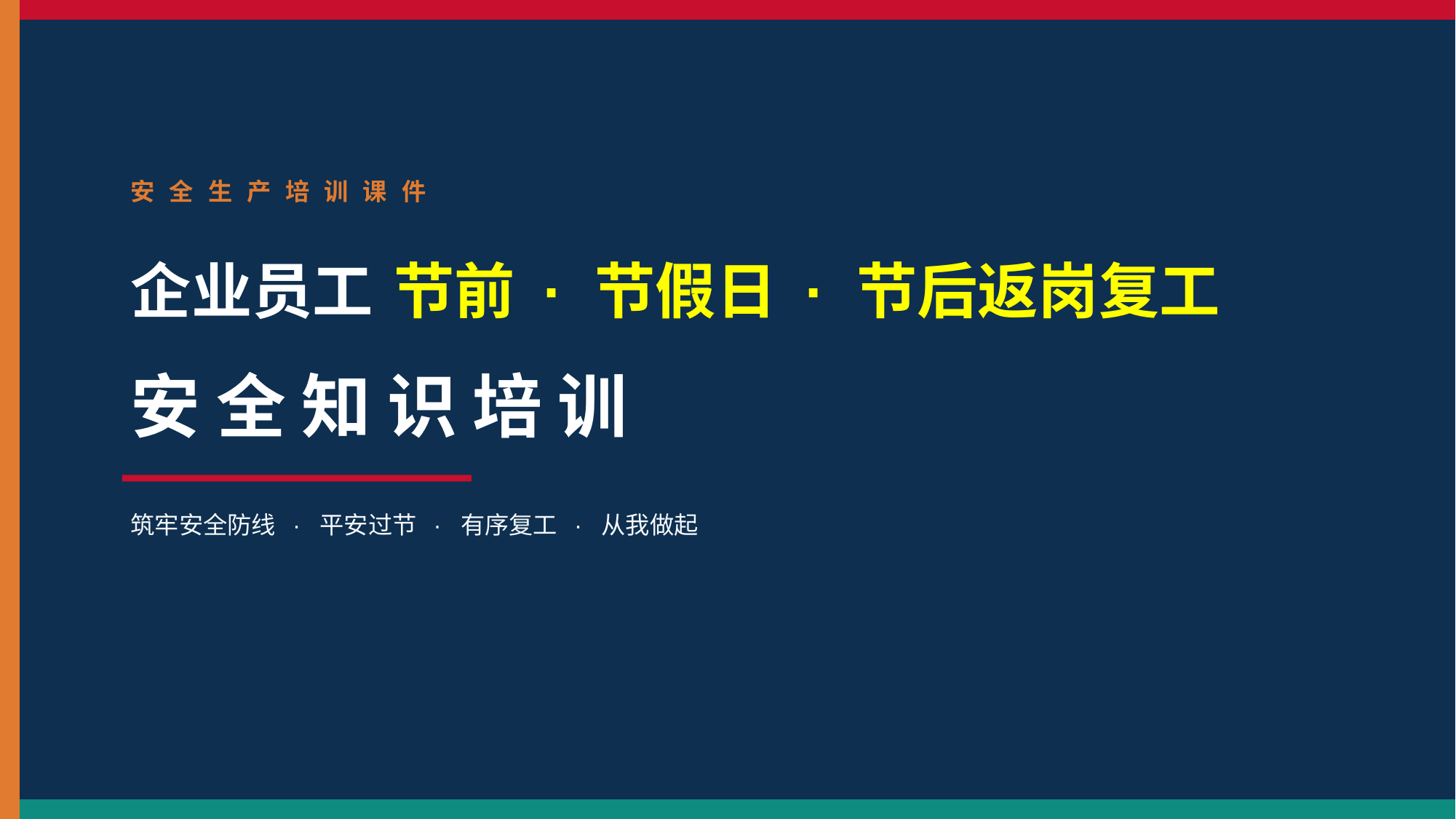

安 全 生 产 培 训 课 件
企业员工  节前 · 节假日 · 节后返岗复工
安 全 知 识 培 训

筑牢安全防线  ·  平安过节  ·  有序复工  ·  从我做起